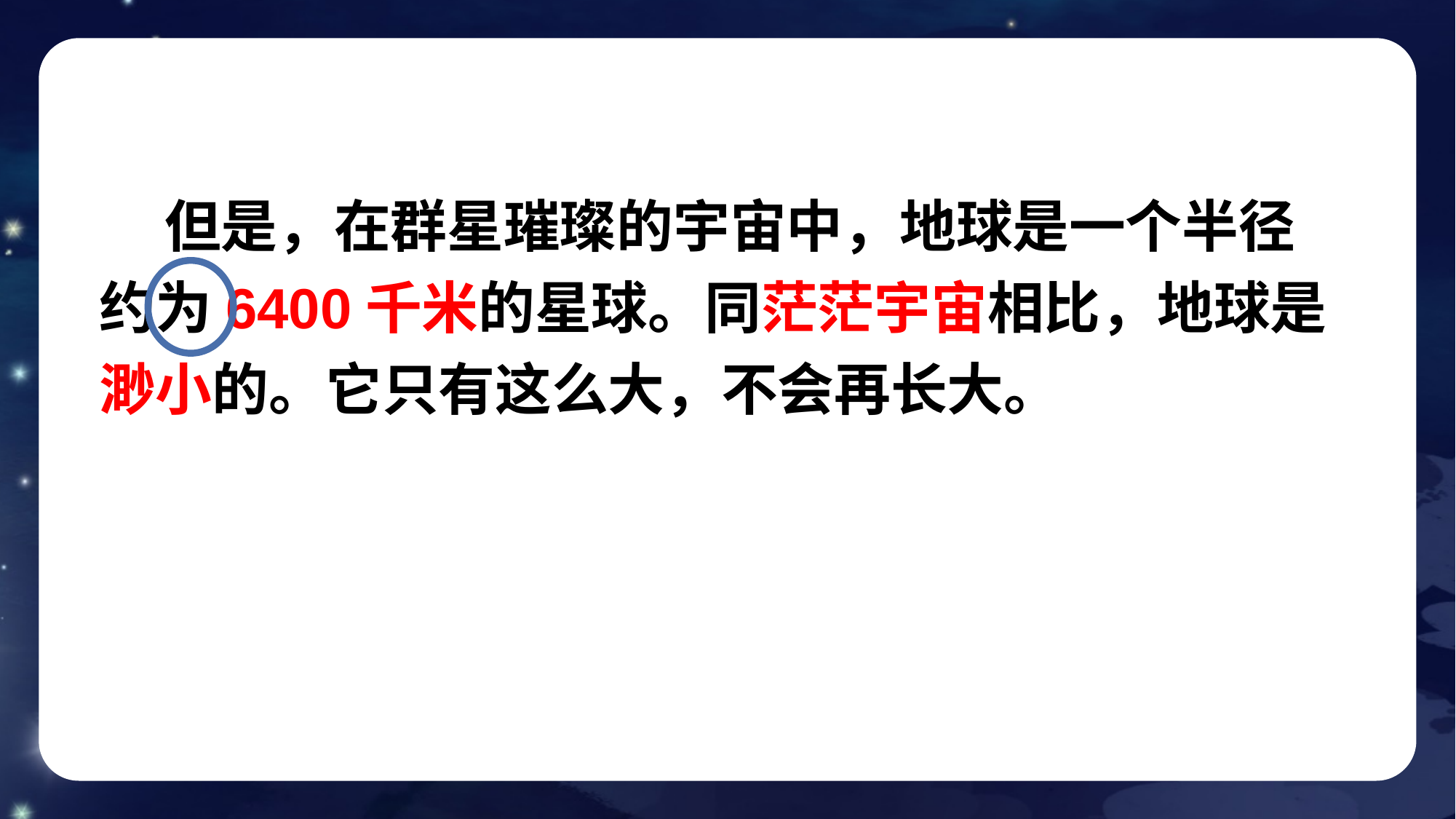

但是，在群星璀璨的宇宙中，地球是一个半径约为6400千米的星球。同茫茫宇宙相比，地球是渺小的。它只有这么大，不会再长大。